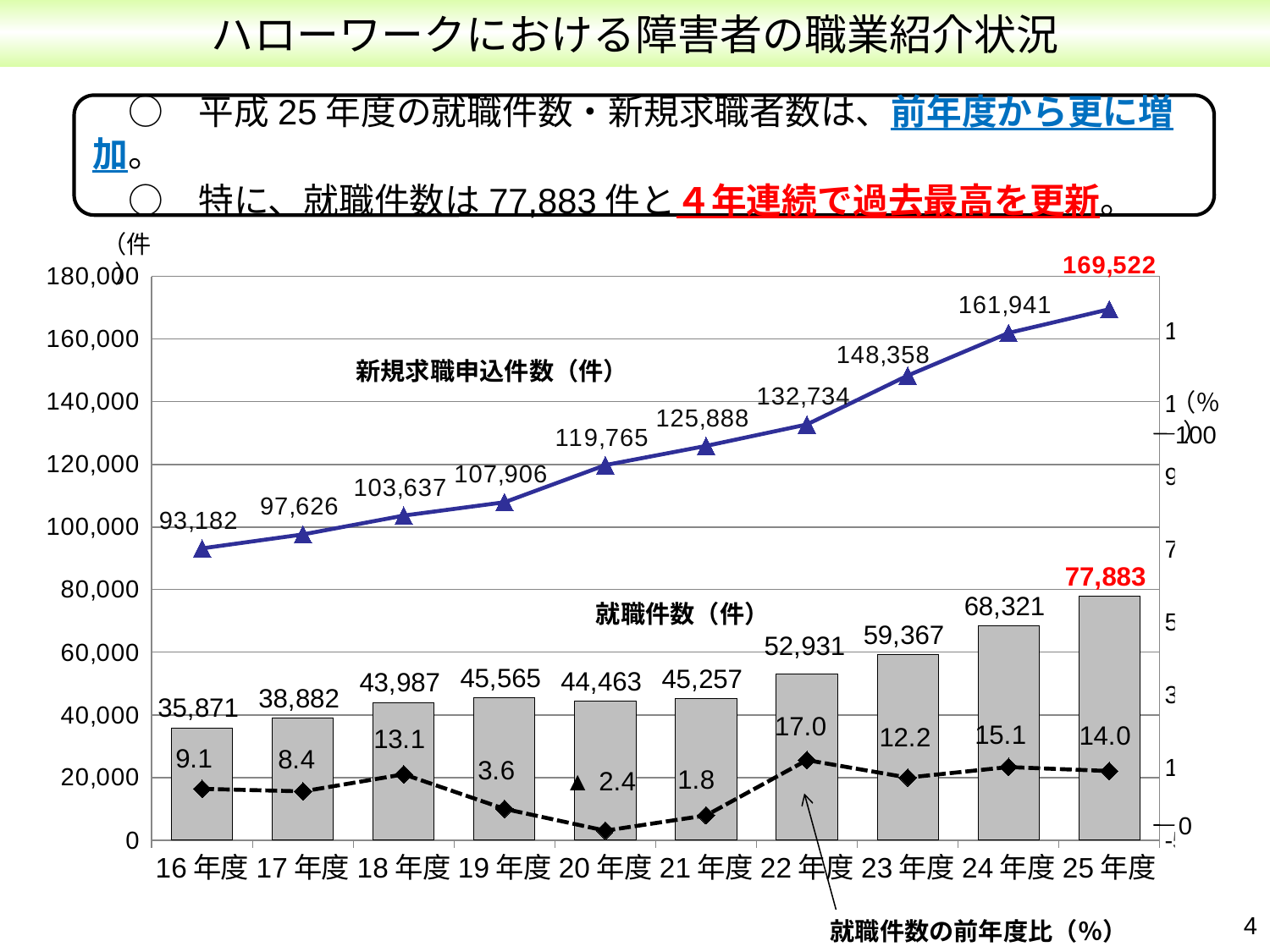

ハローワークにおける障害者の職業紹介状況
　○　平成25年度の就職件数・新規求職者数は、前年度から更に増加。

　○　特に、就職件数は77,883件と４年連続で過去最高を更新。
（件）

### Chart

| Category | 列1 | 列2 | 列3 |
|---|---|---|---|
| 16年度 | 35871.0 | 93182.0 | 9.1 |
| 17年度 | 38882.0 | 97626.0 | 8.4 |
| 18年度 | 43987.0 | 103637.0 | 13.1 |
| 19年度 | 45565.0 | 107906.0 | 3.6 |
| 20年度 | 44463.0 | 119765.0 | -2.4 |
| 21年度 | 45257.0 | 125888.0 | 1.8 |
| 22年度 | 52931.0 | 132734.0 | 17.0 |
| 23年度 | 59367.0 | 148358.0 | 12.2 |
| 24年度 | 68321.0 | 161941.0 | 15.1 |
| 25年度 | 77883.0 | 169522.0 | 14.0 |
新規求職申込件数（件）
（％）
100

就職件数（件）
0

4
就職件数の前年度比（％）